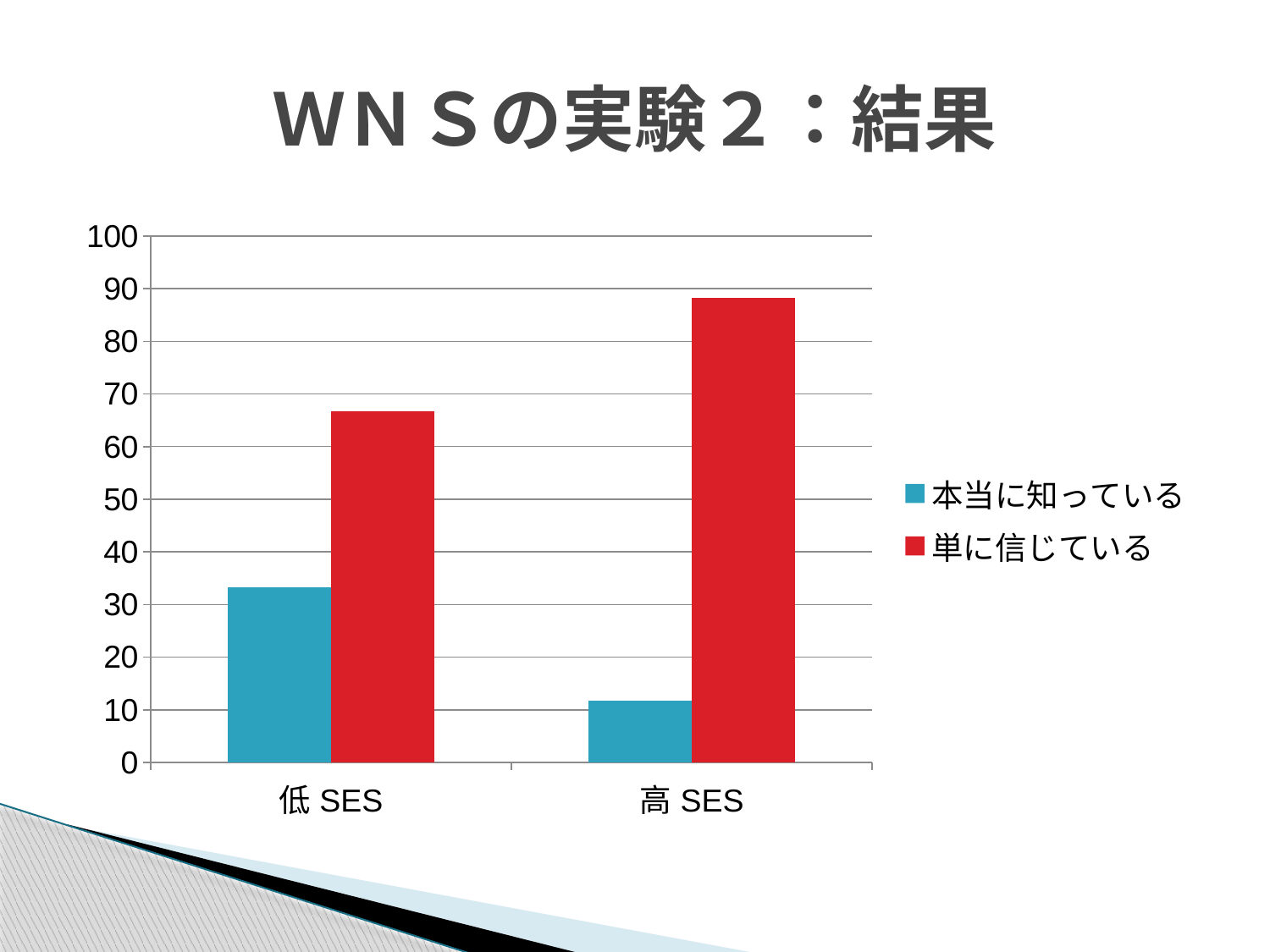

# ＷＮＳの実験２：結果

### Chart

| Category | 本当に知っている | 単に信じている |
|---|---|---|
| 低SES | 33.33 | 66.66999999999999 |
| 高SES | 11.76 | 88.23 |